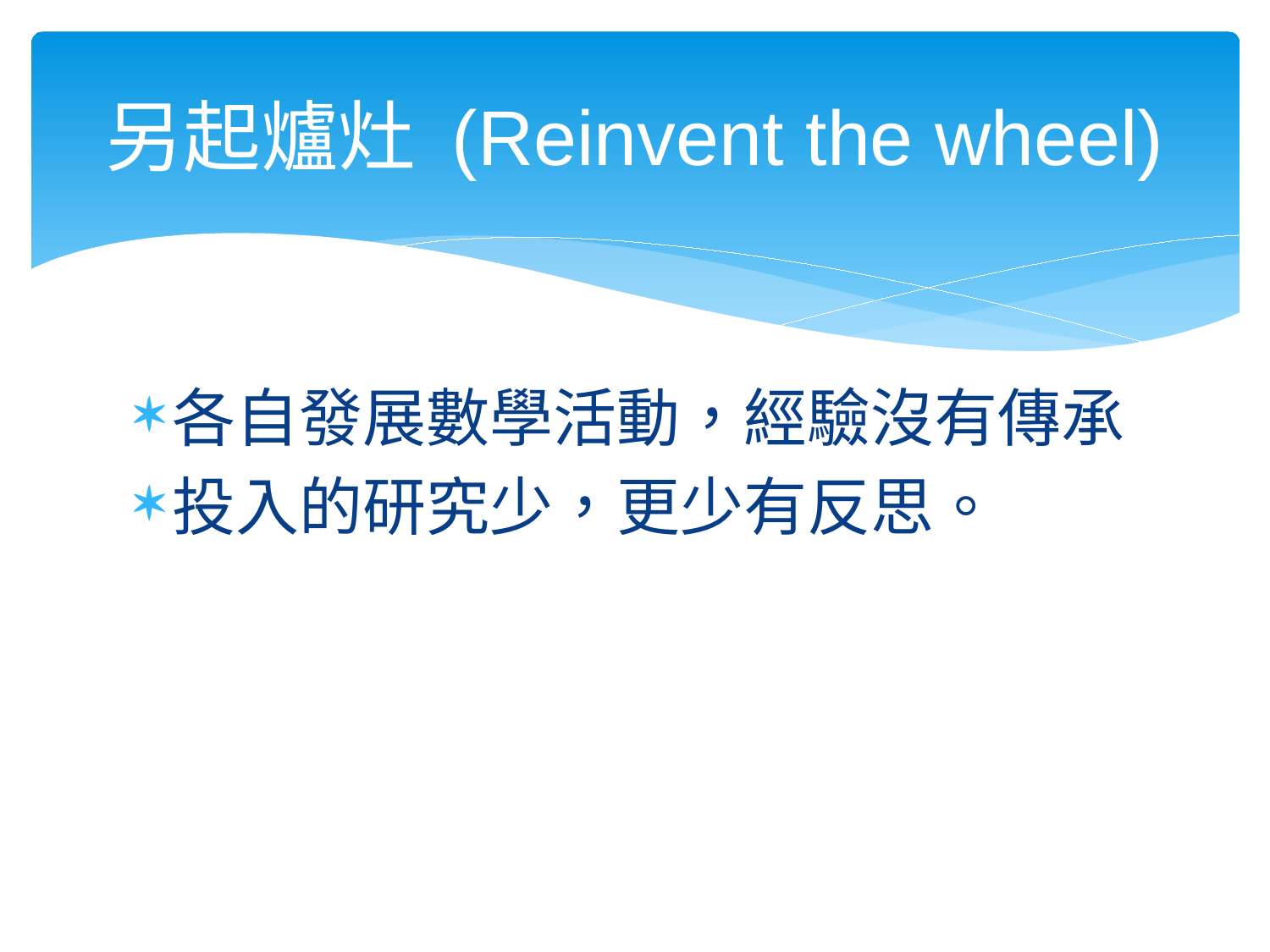

# 另起爐灶 (Reinvent the wheel)
各自發展數學活動，經驗沒有傳承
投入的研究少，更少有反思。